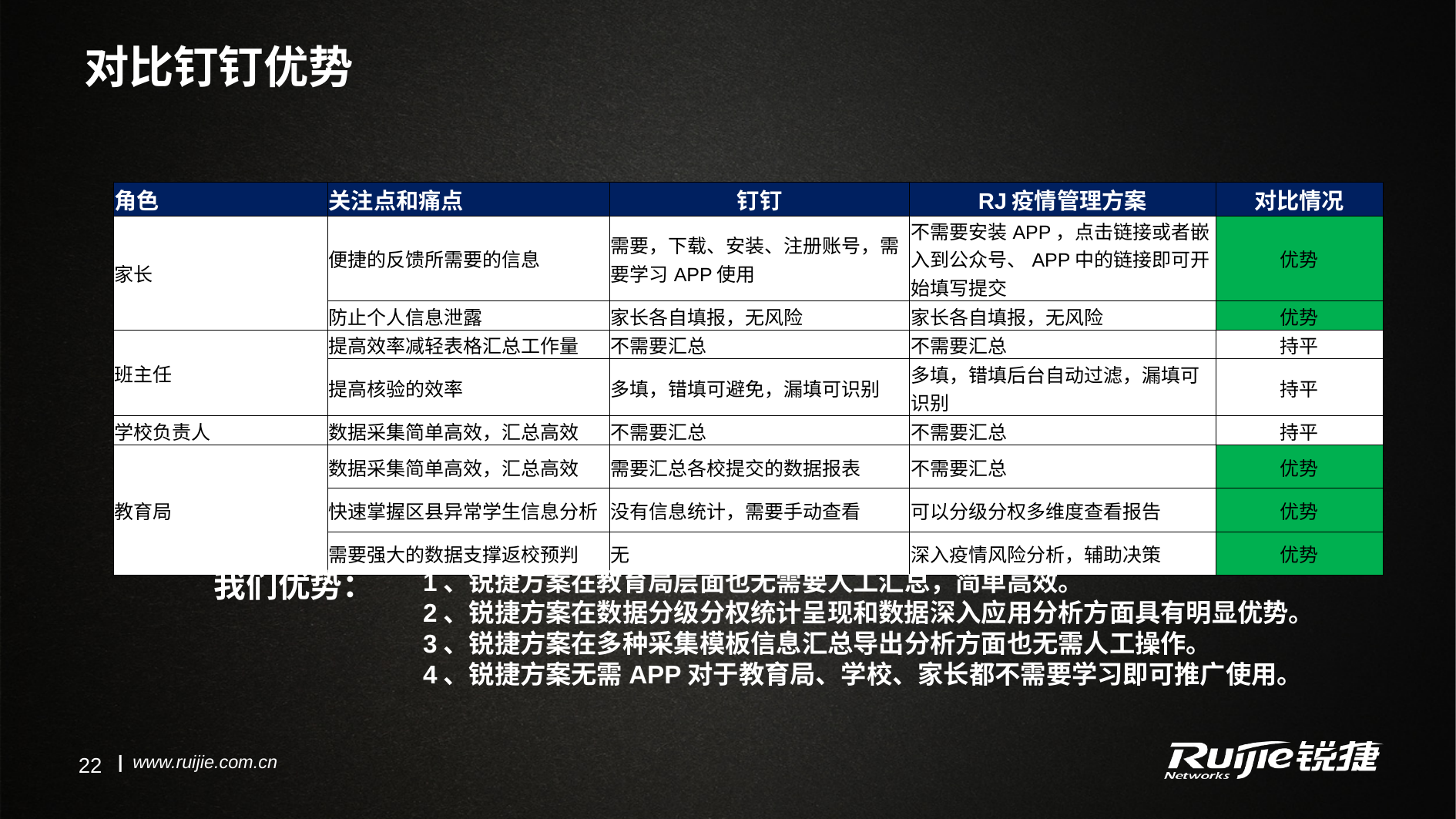

对比钉钉优势
| 角色 | 关注点和痛点 | 钉钉 | RJ疫情管理方案 | 对比情况 |
| --- | --- | --- | --- | --- |
| 家长 | 便捷的反馈所需要的信息 | 需要，下载、安装、注册账号，需要学习APP使用 | 不需要安装APP，点击链接或者嵌入到公众号、APP中的链接即可开始填写提交 | 优势 |
|  | 防止个人信息泄露 | 家长各自填报，无风险 | 家长各自填报，无风险 | 优势 |
| 班主任 | 提高效率减轻表格汇总工作量 | 不需要汇总 | 不需要汇总 | 持平 |
|  | 提高核验的效率 | 多填，错填可避免，漏填可识别 | 多填，错填后台自动过滤，漏填可识别 | 持平 |
| 学校负责人 | 数据采集简单高效，汇总高效 | 不需要汇总 | 不需要汇总 | 持平 |
| 教育局 | 数据采集简单高效，汇总高效 | 需要汇总各校提交的数据报表 | 不需要汇总 | 优势 |
|  | 快速掌握区县异常学生信息分析 | 没有信息统计，需要手动查看 | 可以分级分权多维度查看报告 | 优势 |
|  | 需要强大的数据支撑返校预判 | 无 | 深入疫情风险分析，辅助决策 | 优势 |
我们优势：
1、锐捷方案在教育局层面也无需要人工汇总，简单高效。
2、锐捷方案在数据分级分权统计呈现和数据深入应用分析方面具有明显优势。
3、锐捷方案在多种采集模板信息汇总导出分析方面也无需人工操作。
4、锐捷方案无需APP对于教育局、学校、家长都不需要学习即可推广使用。
22